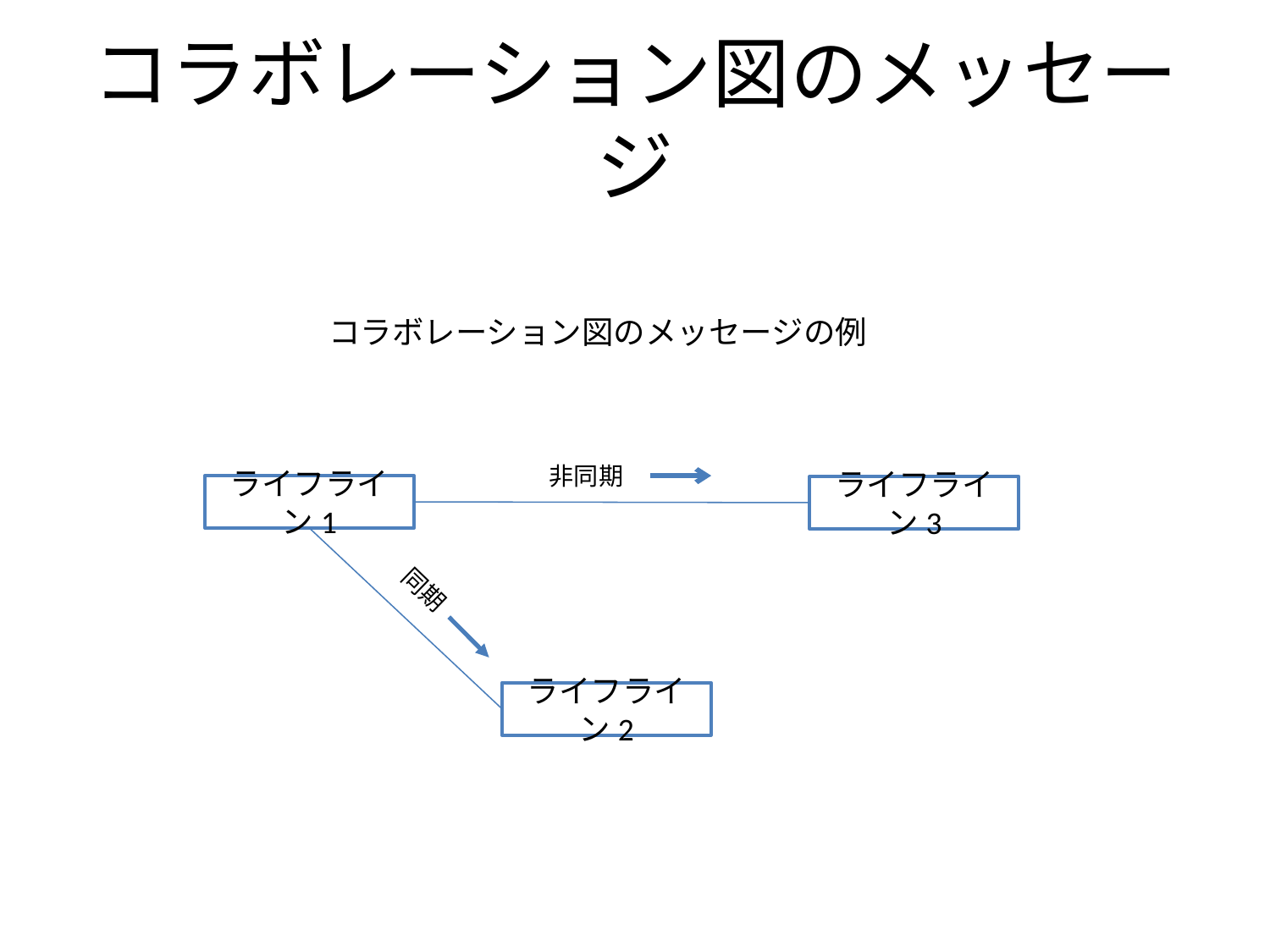

# コラボレーション図のメッセージ
コラボレーション図のメッセージの例
非同期
ライフライン1
ライフライン3
同期
ライフライン2